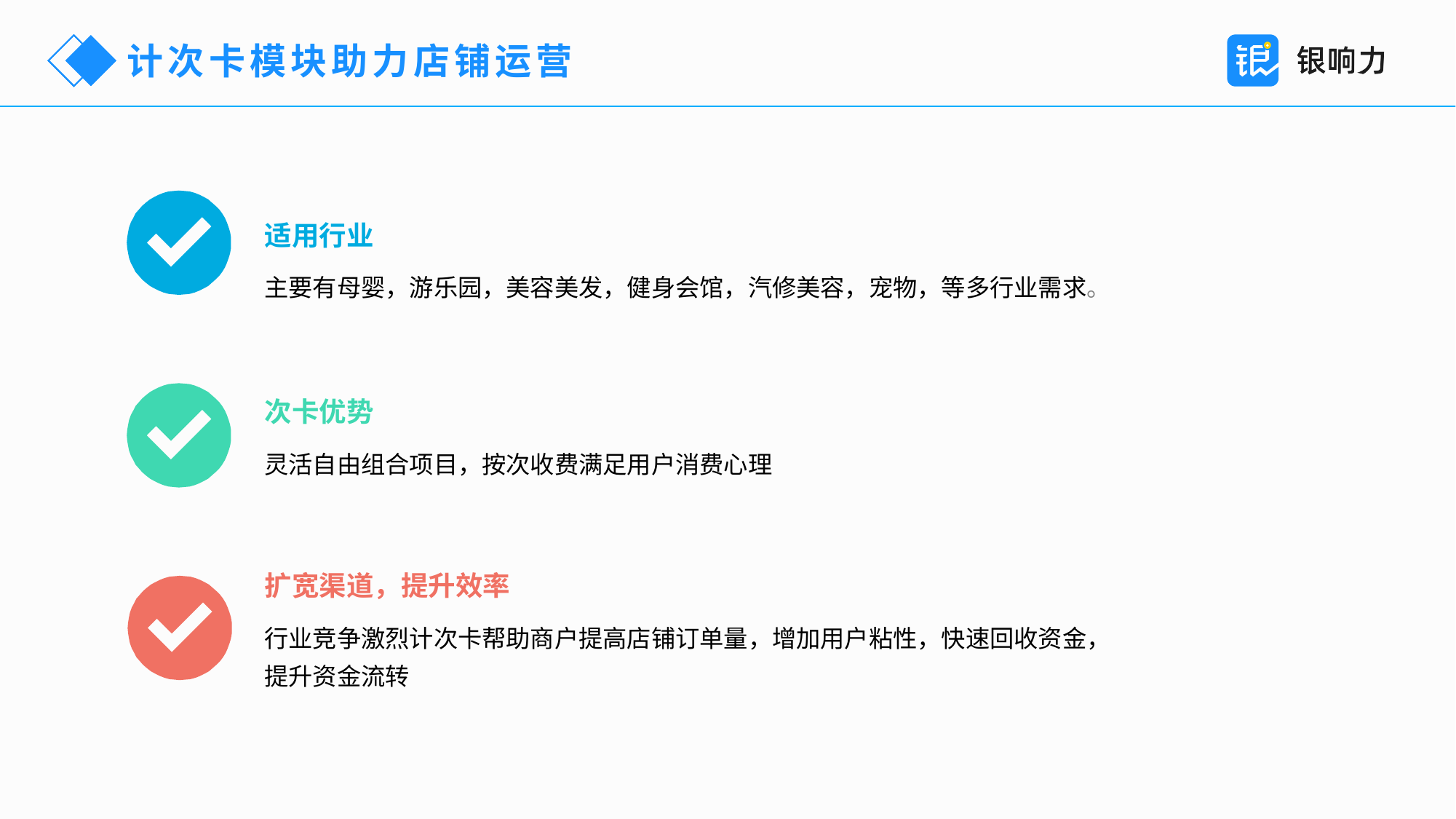

计次卡模块助力店铺运营

适用行业
主要有母婴，游乐园，美容美发，健身会馆，汽修美容，宠物，等多行业需求。

次卡优势
灵活自由组合项目，按次收费满足用户消费心理
扩宽渠道，提升效率

行业竞争激烈计次卡帮助商户提高店铺订单量，增加用户粘性，快速回收资金，提升资金流转